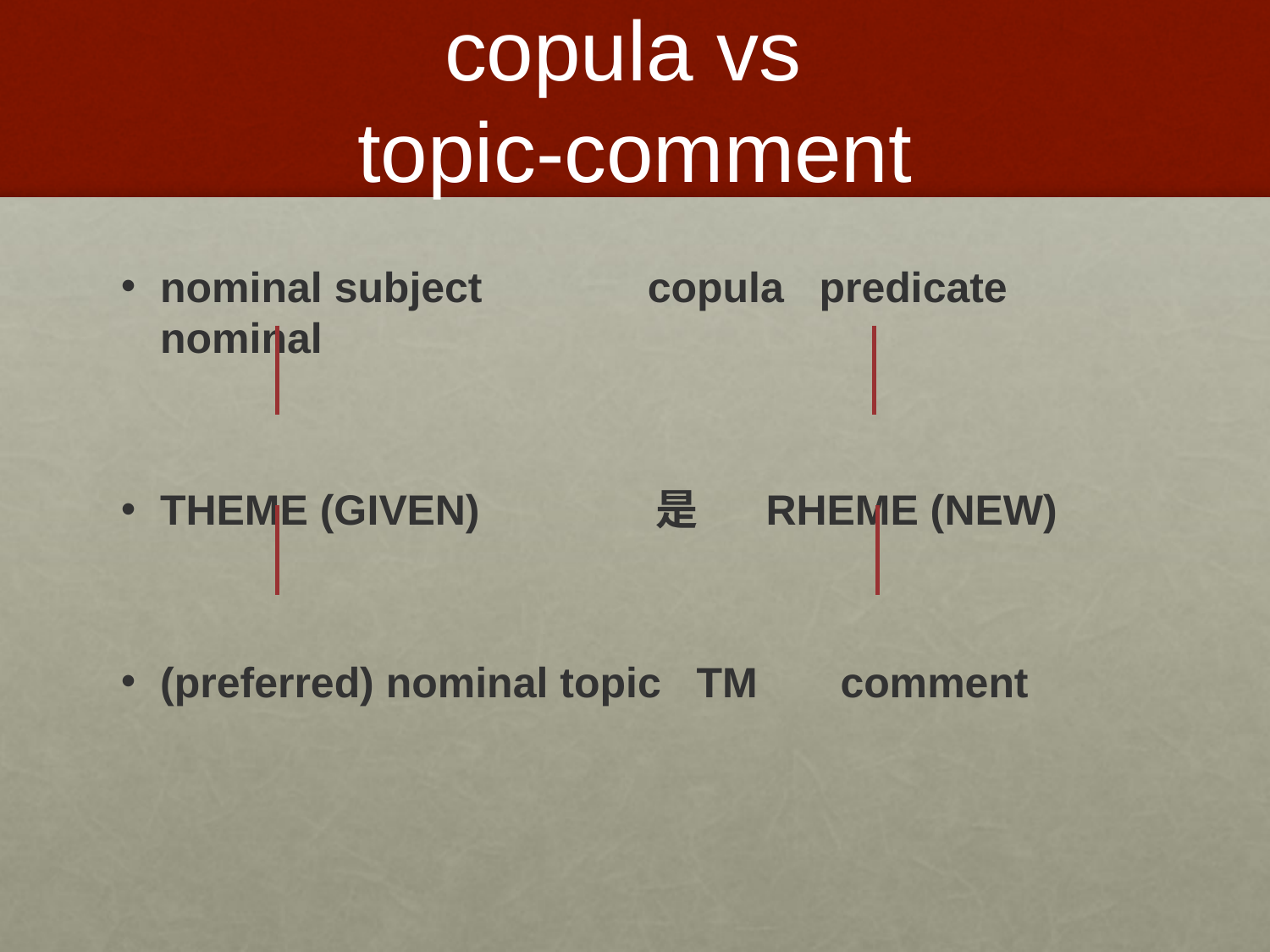

# copula vs topic-comment
nominal subject              copula   predicate nominal

THEME (GIVEN)              是      RHEME (NEW)

(preferred) nominal topic   TM       comment